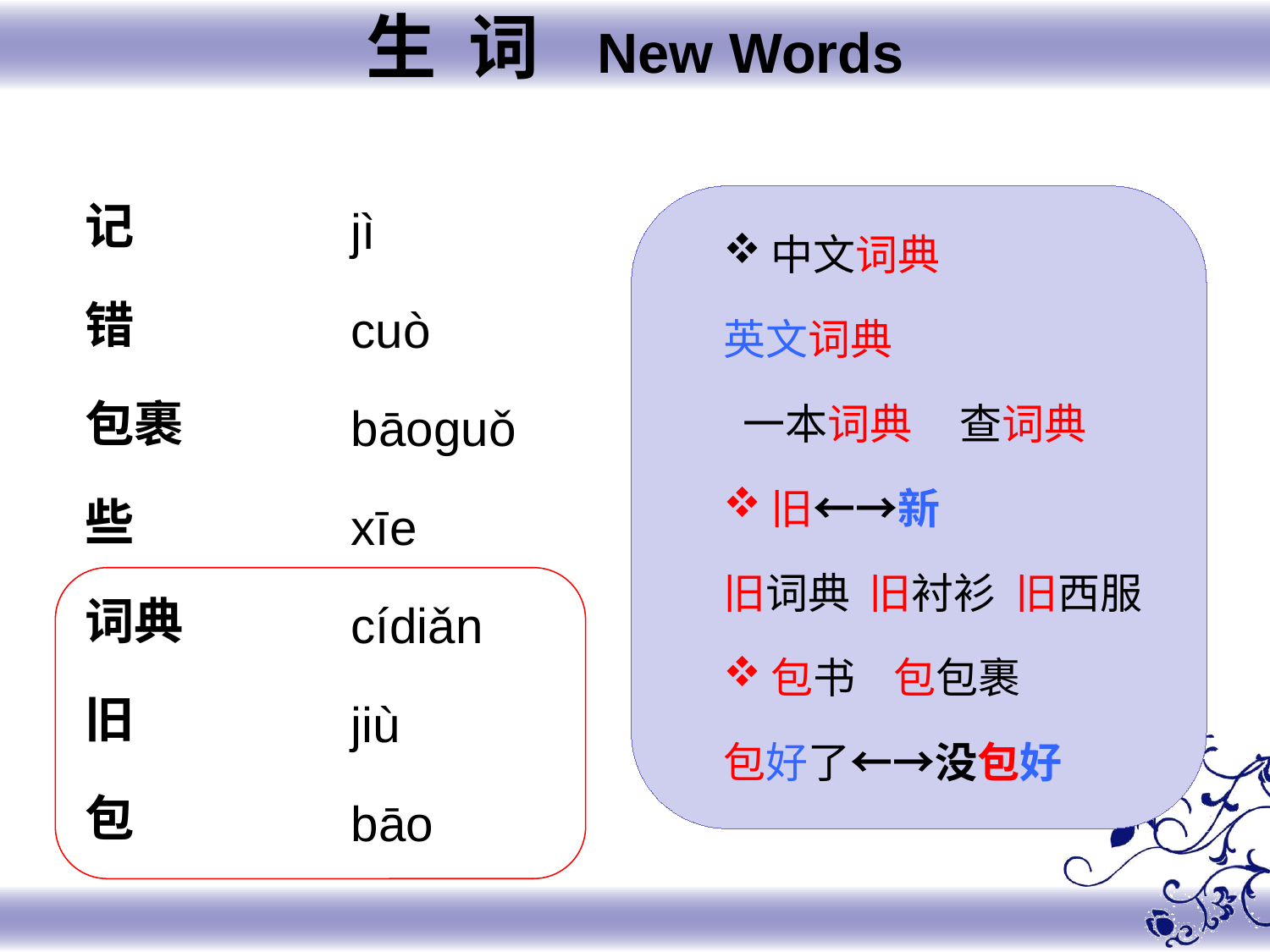

生  词   New Words
记
错
包裹
些
词典
旧
包
jì
cuò
bāoɡuǒ
xīe
cídiǎn
jiù
bāo

中文词典
英文词典
 一本词典     查词典
旧←→新
旧词典  旧衬衫  旧西服
包书    包包裹
包好了←→没包好